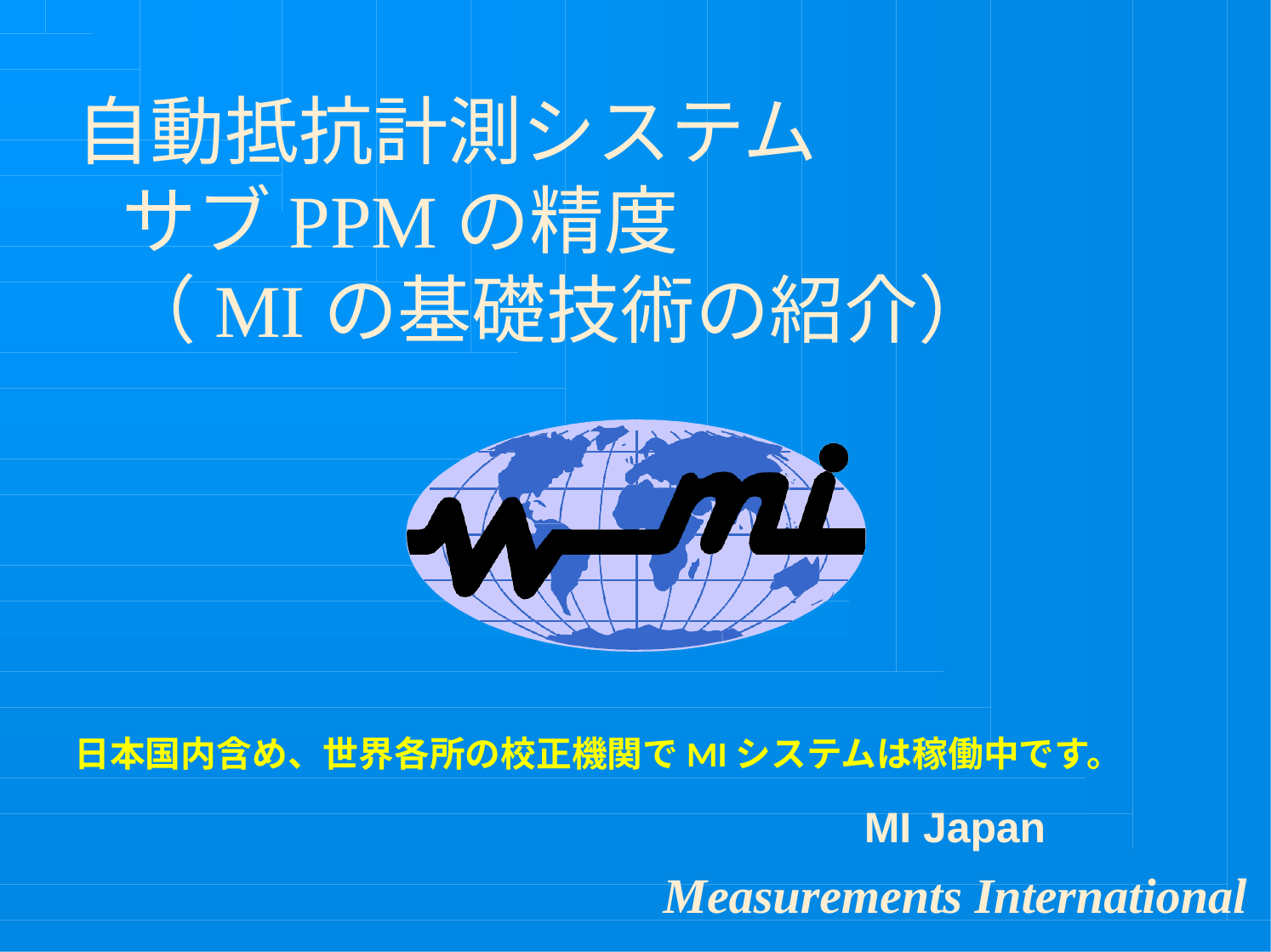

# 自動抵抗計測システム サブPPMの精度 （MIの基礎技術の紹介）

日本国内含め、世界各所の校正機関でMIシステムは稼働中です。

MI Japan
Measurements International